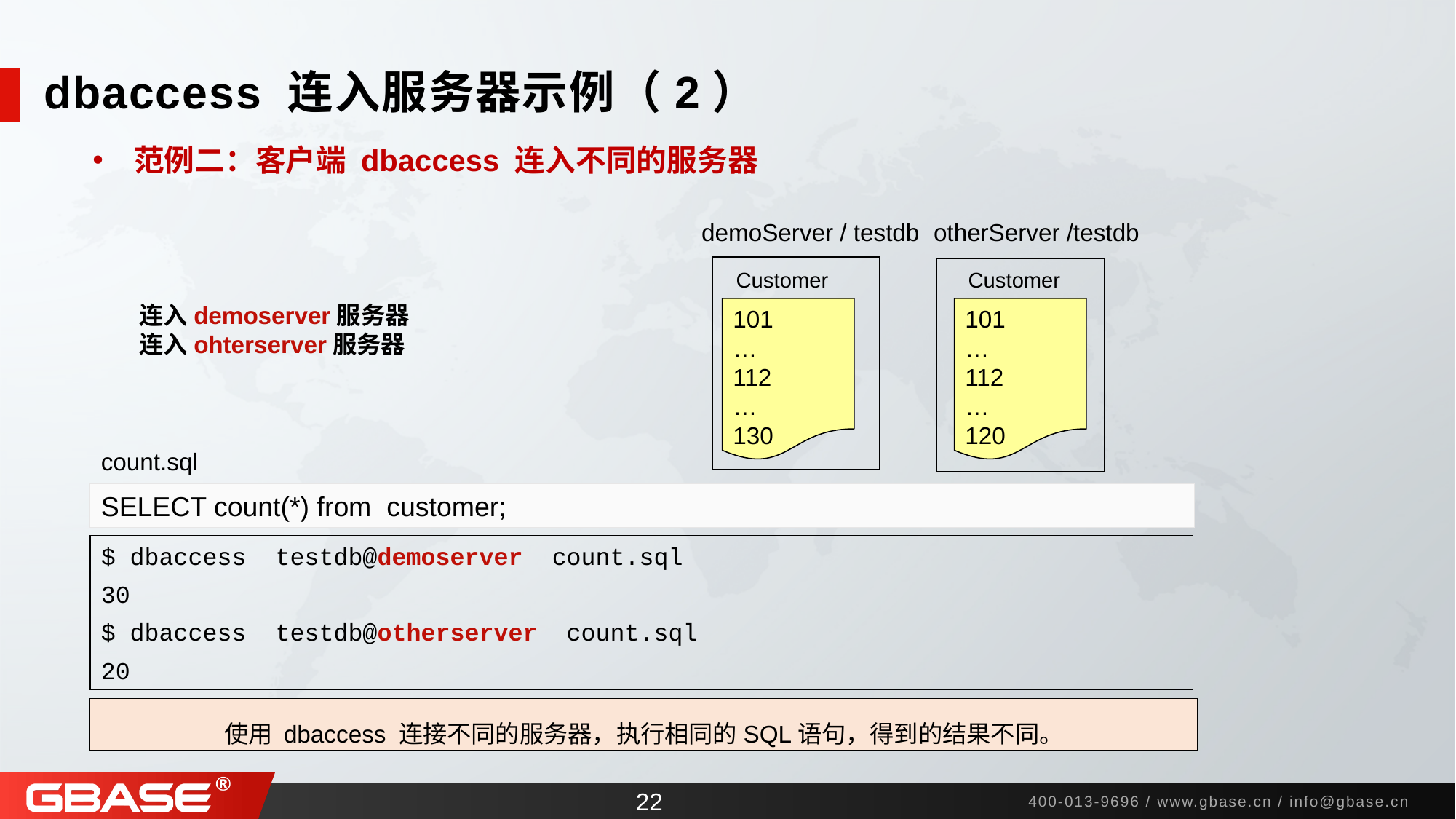

# dbaccess 连入服务器示例（2）
 范例二：客户端 dbaccess 连入不同的服务器

demoServer / testdb

Customer
101
…
112
…
130

otherServer /testdb
Customer
101
…
112
…
120

 连入demoserver服务器
 连入ohterserver服务器
count.sql
SELECT count(*) from  customer;
$ dbaccess  testdb@demoserver  count.sql
30
$ dbaccess  testdb@otherserver  count.sql
20
使用 dbaccess 连接不同的服务器，执行相同的SQL语句，得到的结果不同。